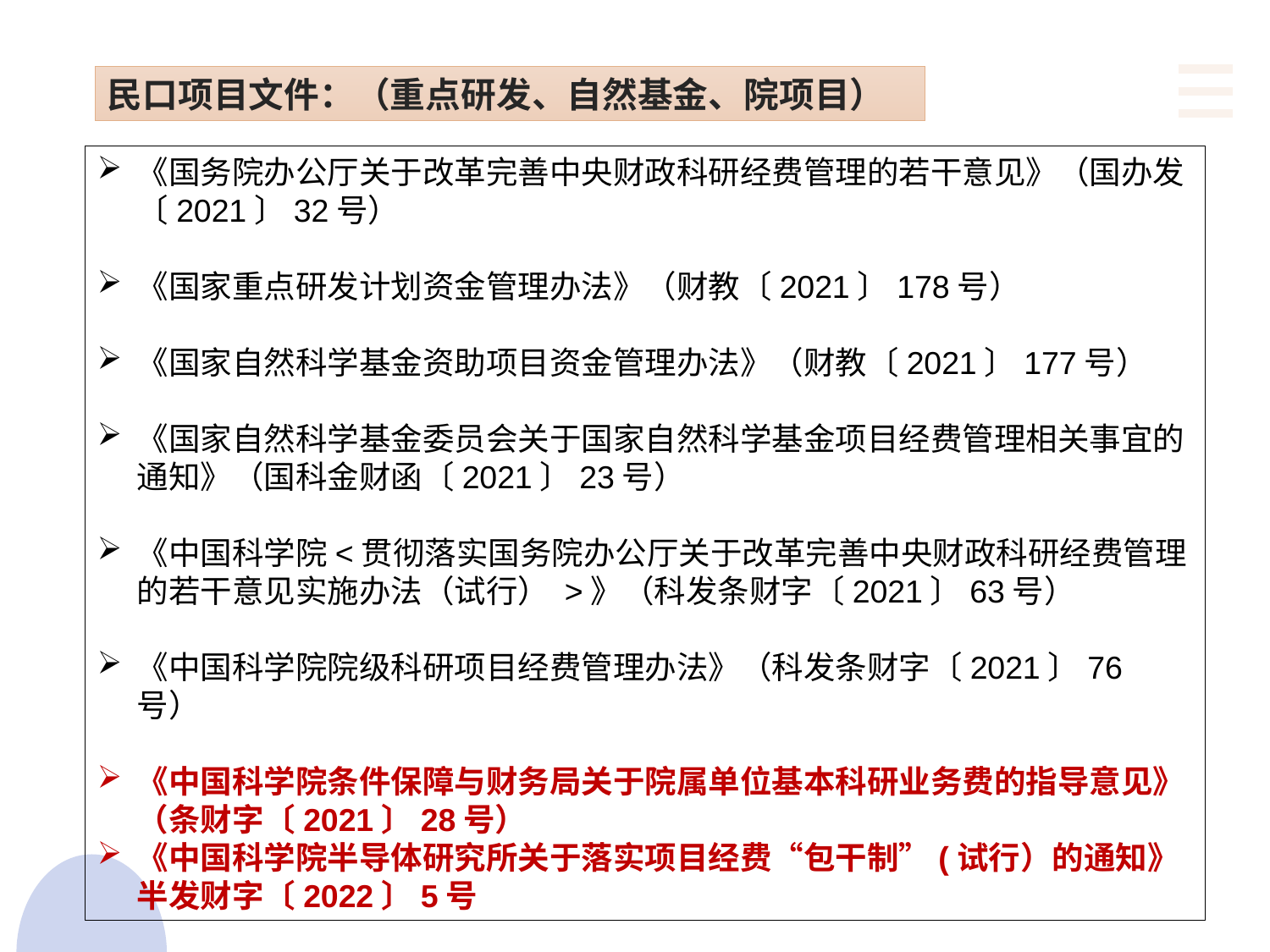

民口项目文件：（重点研发、自然基金、院项目）
《国务院办公厅关于改革完善中央财政科研经费管理的若干意见》（国办发〔2021〕32号）

《国家重点研发计划资金管理办法》（财教〔2021〕178号）

《国家自然科学基金资助项目资金管理办法》（财教〔2021〕177号）

《国家自然科学基金委员会关于国家自然科学基金项目经费管理相关事宜的通知》（国科金财函〔2021〕23号）

《中国科学院<贯彻落实国务院办公厅关于改革完善中央财政科研经费管理的若干意见实施办法（试行） >》（科发条财字〔2021〕63号）

《中国科学院院级科研项目经费管理办法》（科发条财字〔2021〕76号）

《中国科学院条件保障与财务局关于院属单位基本科研业务费的指导意见》（条财字〔2021〕28号）
《中国科学院半导体研究所关于落实项目经费“包干制”(试行）的通知》半发财字〔2022〕5号